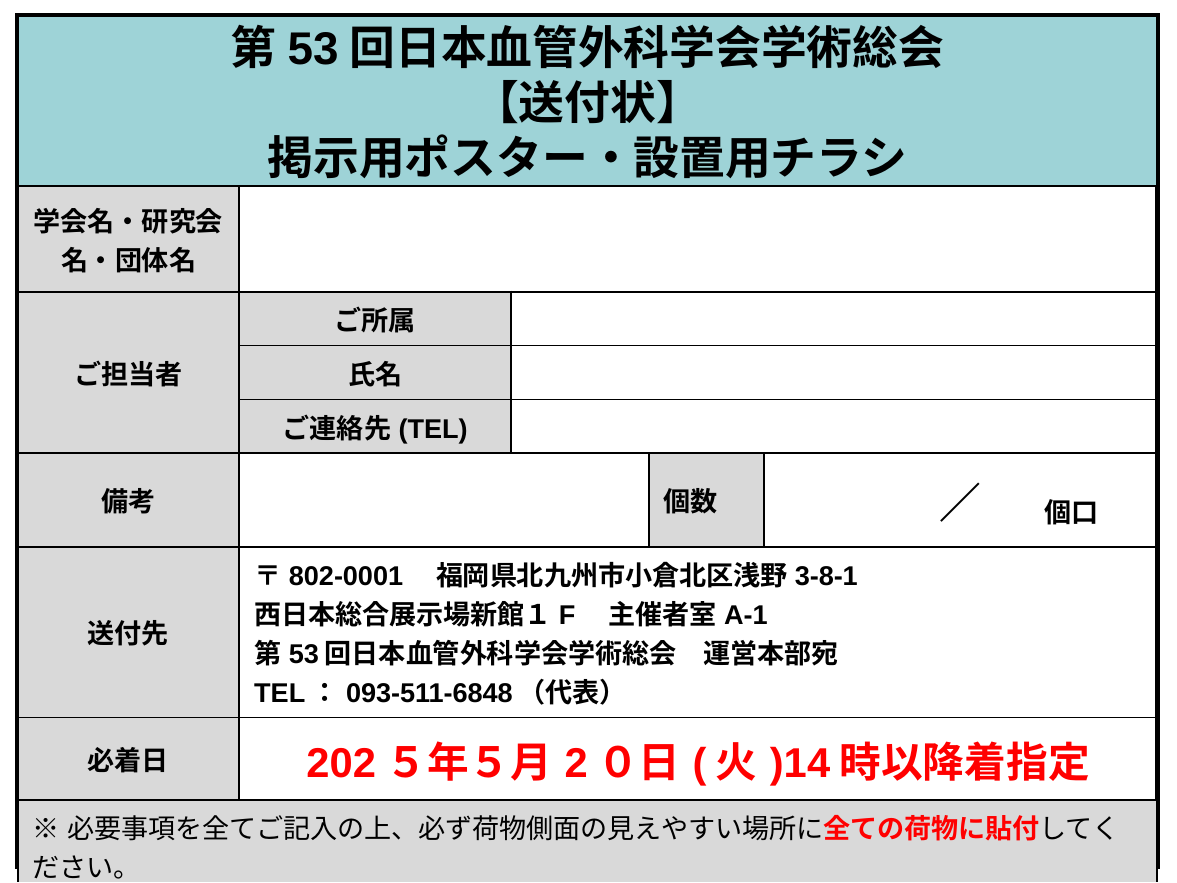

第53回日本血管外科学会学術総会
【送付状】
掲示用ポスター・設置用チラシ

| 学会名・研究会名・団体名 |  |  |  |  |
| --- | --- | --- | --- | --- |
| ご担当者 | ご所属 |  |  |  |
|  | 氏名 |  |  |  |
|  | ご連絡先(TEL) |  |  |  |
| 備考 |  |  | 個数 | ／ |
| 送付先 | 〒802-0001　福岡県北九州市小倉北区浅野3-8-1 西日本総合展示場新館１F　主催者室A-1 第53回日本血管外科学会学術総会　運営本部宛 TEL：093-511-6848（代表） |  |  |  |
| 必着日 | 202５年５月2０日(火)14時以降着指定 |  |  |  |
| ※必要事項を全てご記入の上、必ず荷物側面の見えやすい場所に全ての荷物に貼付してください。 ※本送付状はカラーで印刷をお願いします。 |  |  |  |  |
個口